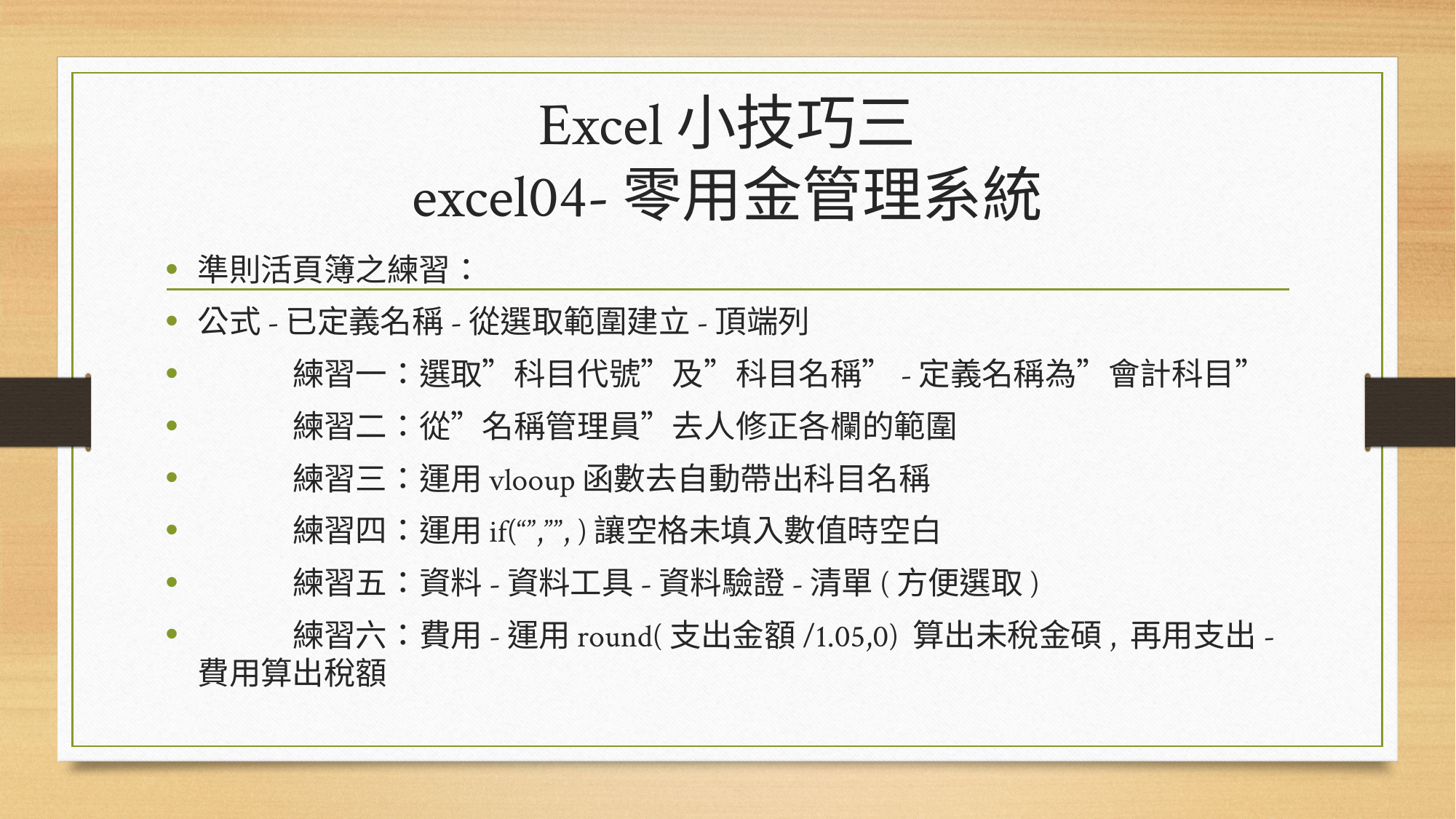

# Excel小技巧三 excel04-零用金管理系統
準則活頁簿之練習：
公式-已定義名稱-從選取範圍建立-頂端列
	練習一：選取”科目代號”及”科目名稱”-定義名稱為”會計科目”
	練習二：從”名稱管理員”去人修正各欄的範圍
	練習三：運用vlooup函數去自動帶出科目名稱
	練習四：運用if(“”,””, )讓空格未填入數值時空白
	練習五：資料-資料工具-資料驗證-清單(方便選取)
	練習六：費用-運用round(支出金額/1.05,0) 算出未稅金碩, 再用支出-費用算出稅額